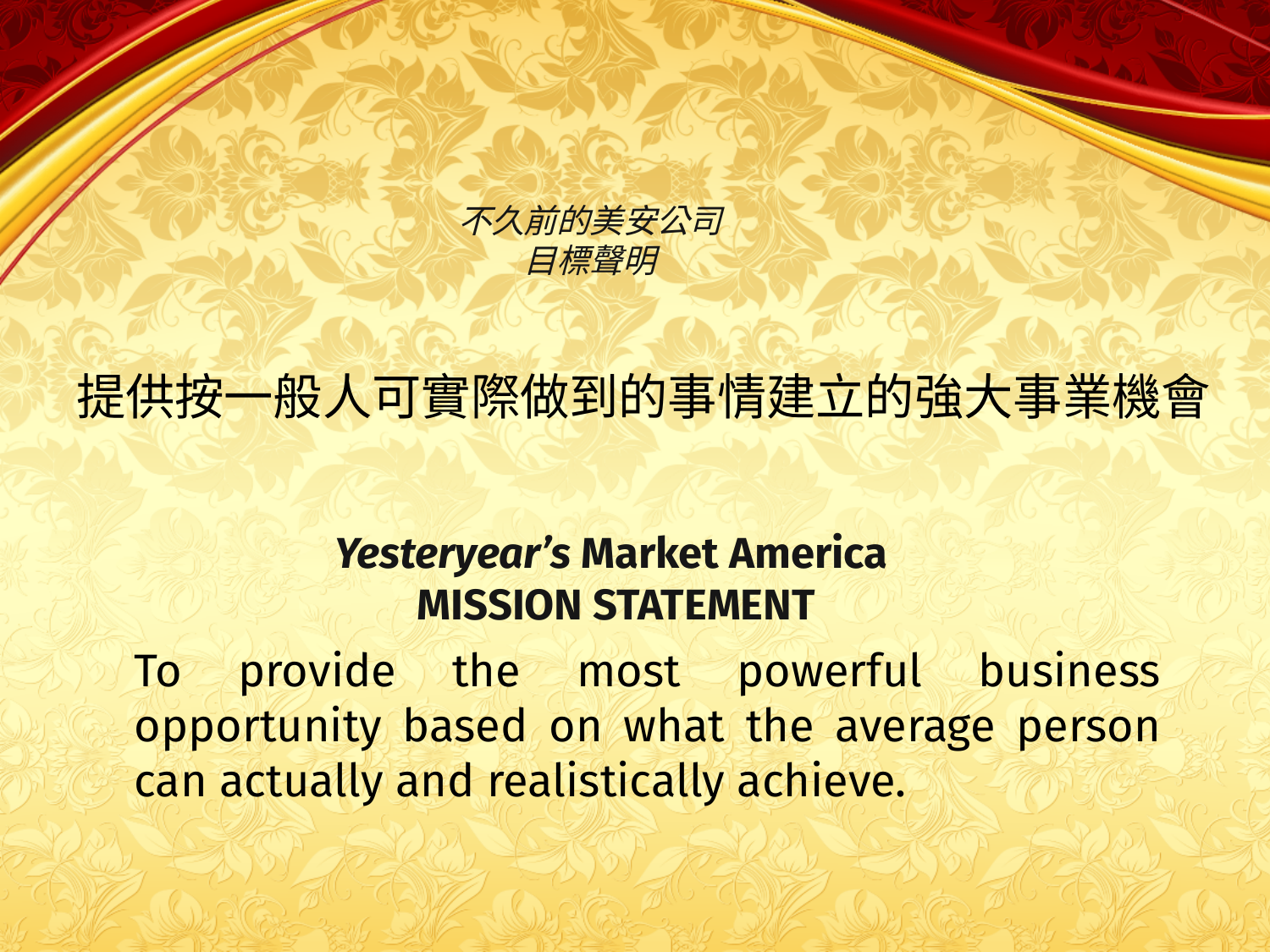

# 不久前的美安公司 目標聲明
提供按一般人可實際做到的事情建立的強大事業機會
Yesteryear’s Market America
MISSION STATEMENT
To provide the most powerful business opportunity based on what the average person can actually and realistically achieve.